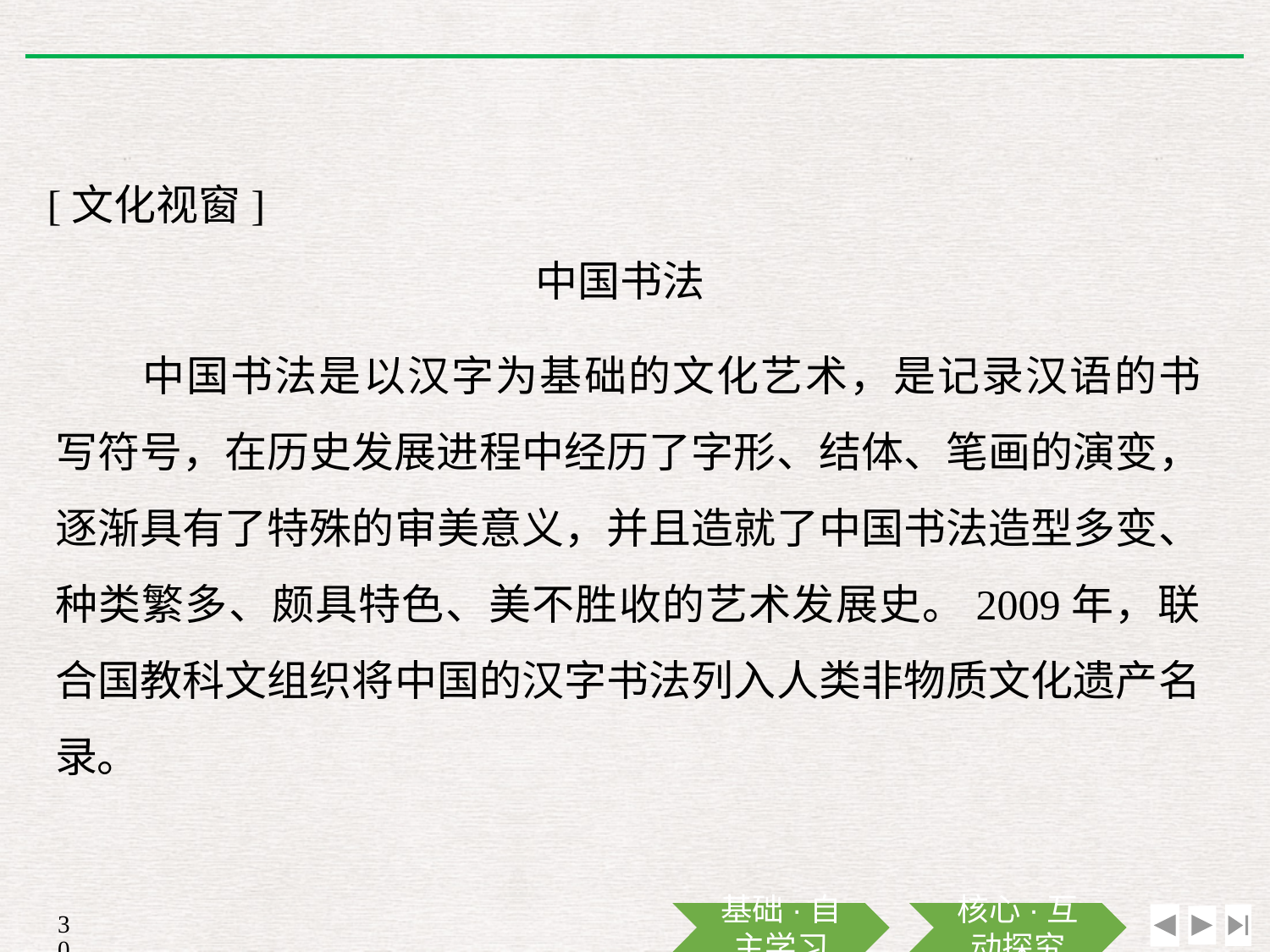

[文化视窗]
中国书法
中国书法是以汉字为基础的文化艺术，是记录汉语的书写符号，在历史发展进程中经历了字形、结体、笔画的演变，逐渐具有了特殊的审美意义，并且造就了中国书法造型多变、种类繁多、颇具特色、美不胜收的艺术发展史。2009年，联合国教科文组织将中国的汉字书法列入人类非物质文化遗产名录。